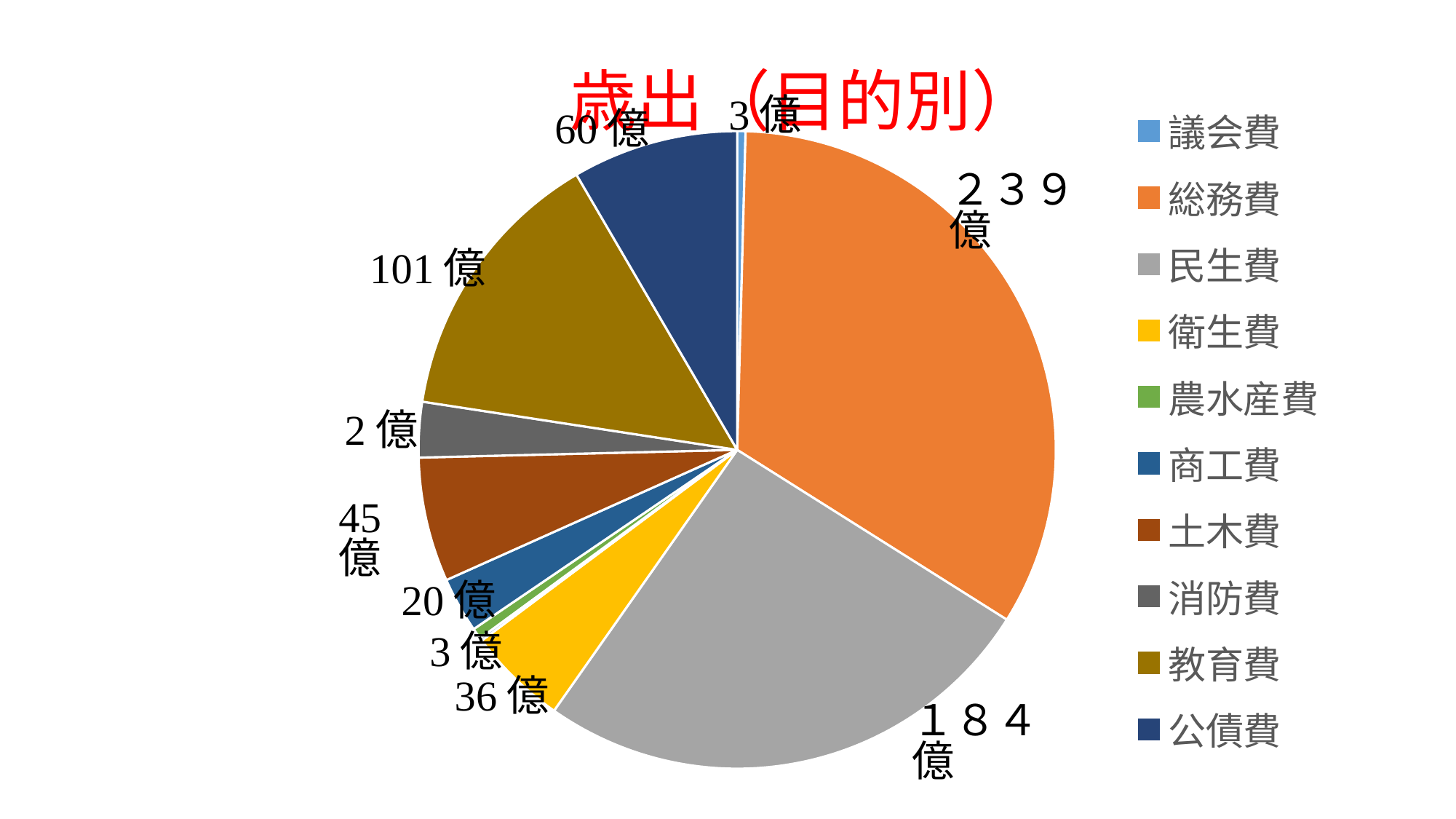

### Chart: 歳出（目的別）

| Category | 歳出（目的別） |
|---|---|
| 議会費 | 3.0 |
| 総務費 | 239.0 |
| 民生費 | 184.0 |
| 衛生費 | 36.0 |
| 労働費 | 1.0 |
| 農水産費 | 4.0 |
| 商工費 | 20.0 |
| 土木費 | 45.0 |
| 消防費 | 20.0 |
| 教育費 | 101.0 |
| 公債費 | 60.0 |